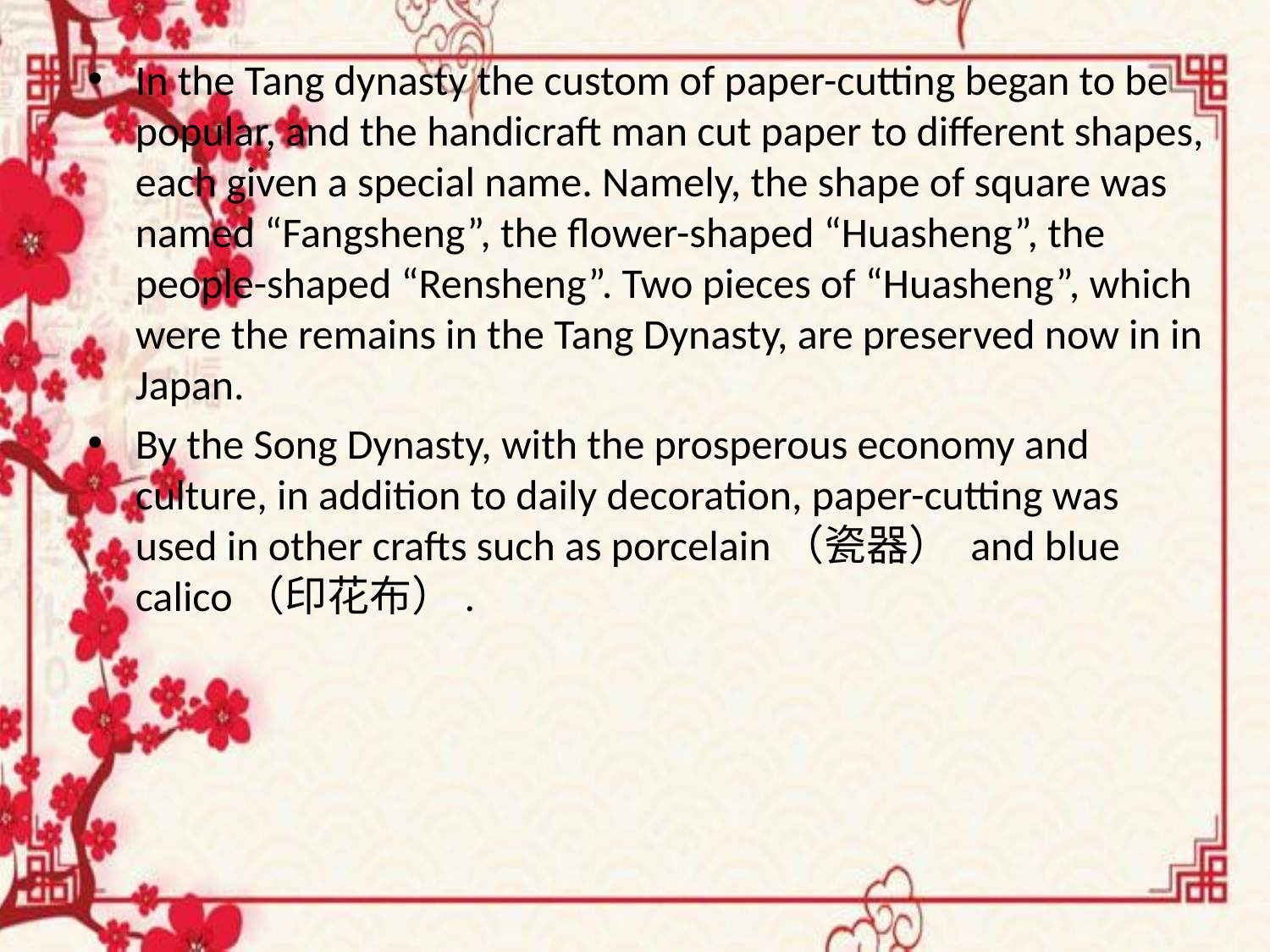

In the Tang dynasty the custom of paper-cutting began to be popular, and the handicraft man cut paper to different shapes, each given a special name. Namely, the shape of square was named “Fangsheng”, the flower-shaped “Huasheng”, the people-shaped “Rensheng”. Two pieces of “Huasheng”, which were the remains in the Tang Dynasty, are preserved now in in Japan.
By the Song Dynasty, with the prosperous economy and culture, in addition to daily decoration, paper-cutting was used in other crafts such as porcelain（瓷器） and blue calico（印花布）.